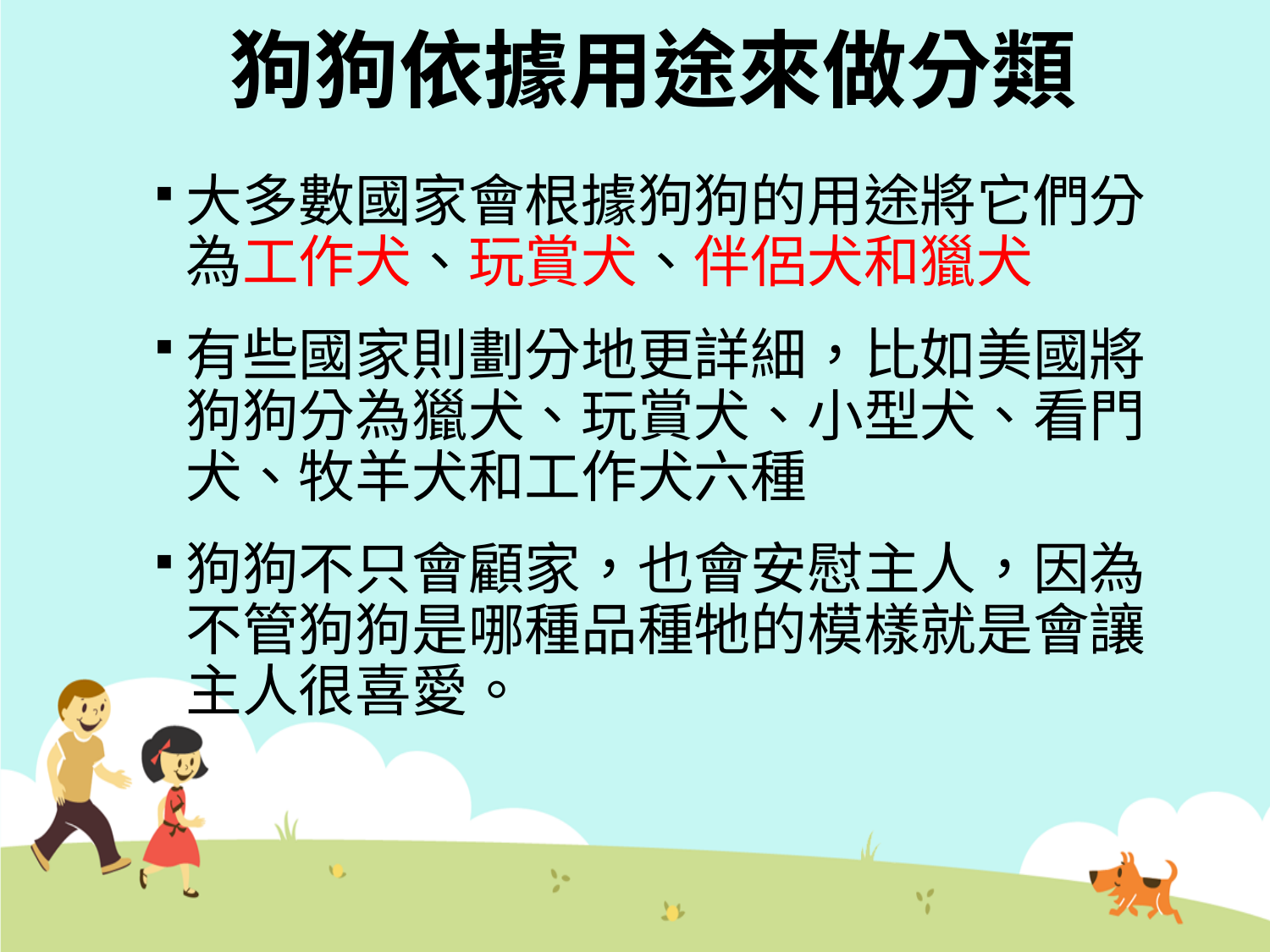

# 狗狗依據用途來做分類
大多數國家會根據狗狗的用途將它們分為工作犬、玩賞犬、伴侶犬和獵犬
有些國家則劃分地更詳細，比如美國將狗狗分為獵犬、玩賞犬、小型犬、看門犬、牧羊犬和工作犬六種
狗狗不只會顧家，也會安慰主人，因為不管狗狗是哪種品種牠的模樣就是會讓主人很喜愛。